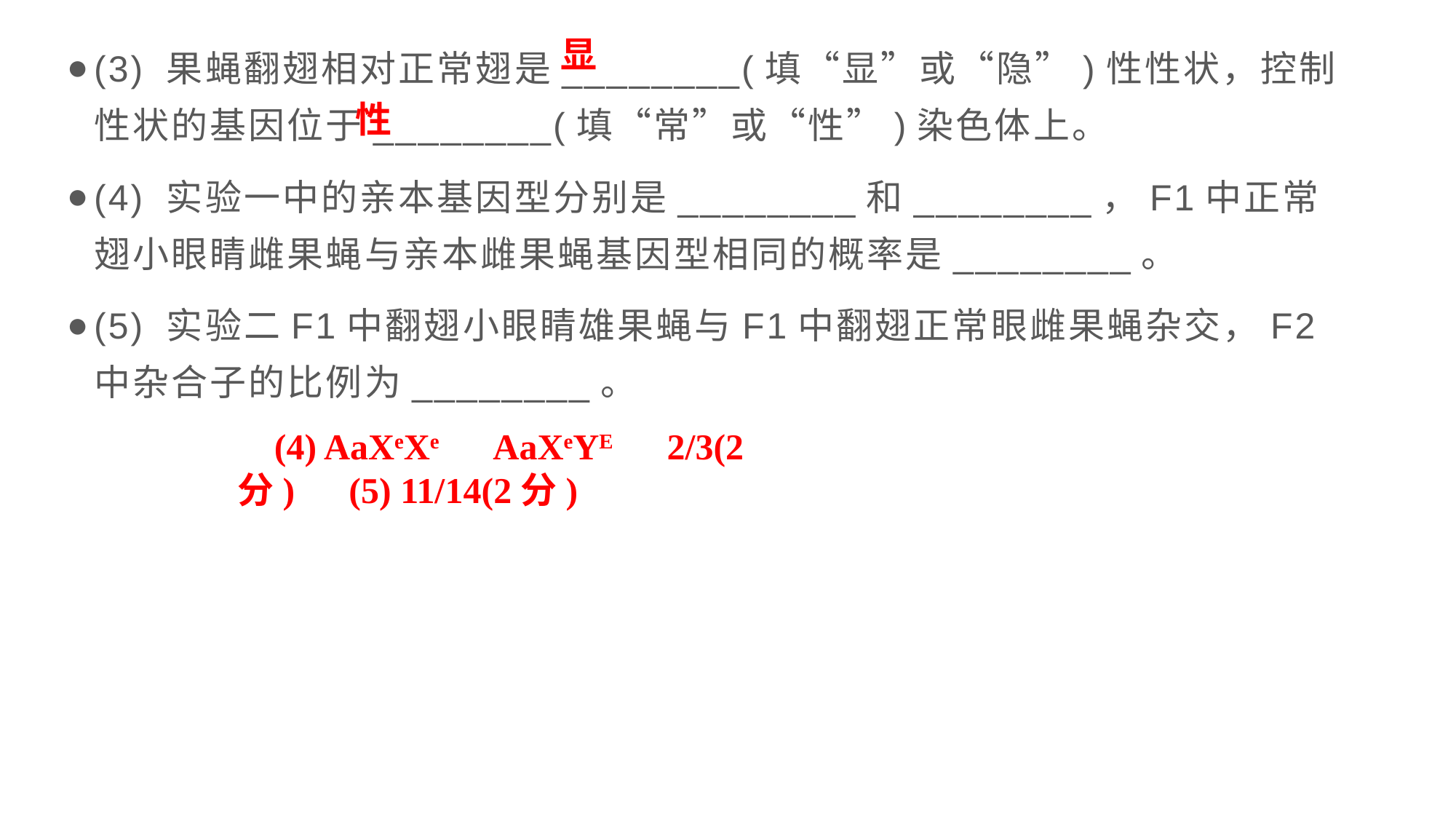

显
(3) 果蝇翻翅相对正常翅是________(填“显”或“隐”)性性状，控制性状的基因位于________(填“常”或“性”)染色体上。
(4) 实验一中的亲本基因型分别是________和________，F1中正常翅小眼睛雌果蝇与亲本雌果蝇基因型相同的概率是________。
(5) 实验二F1中翻翅小眼睛雄果蝇与F1中翻翅正常眼雌果蝇杂交，F2中杂合子的比例为________。
性
(4) AaXeXe　AaXeYE　2/3(2分)　(5) 11/14(2分)